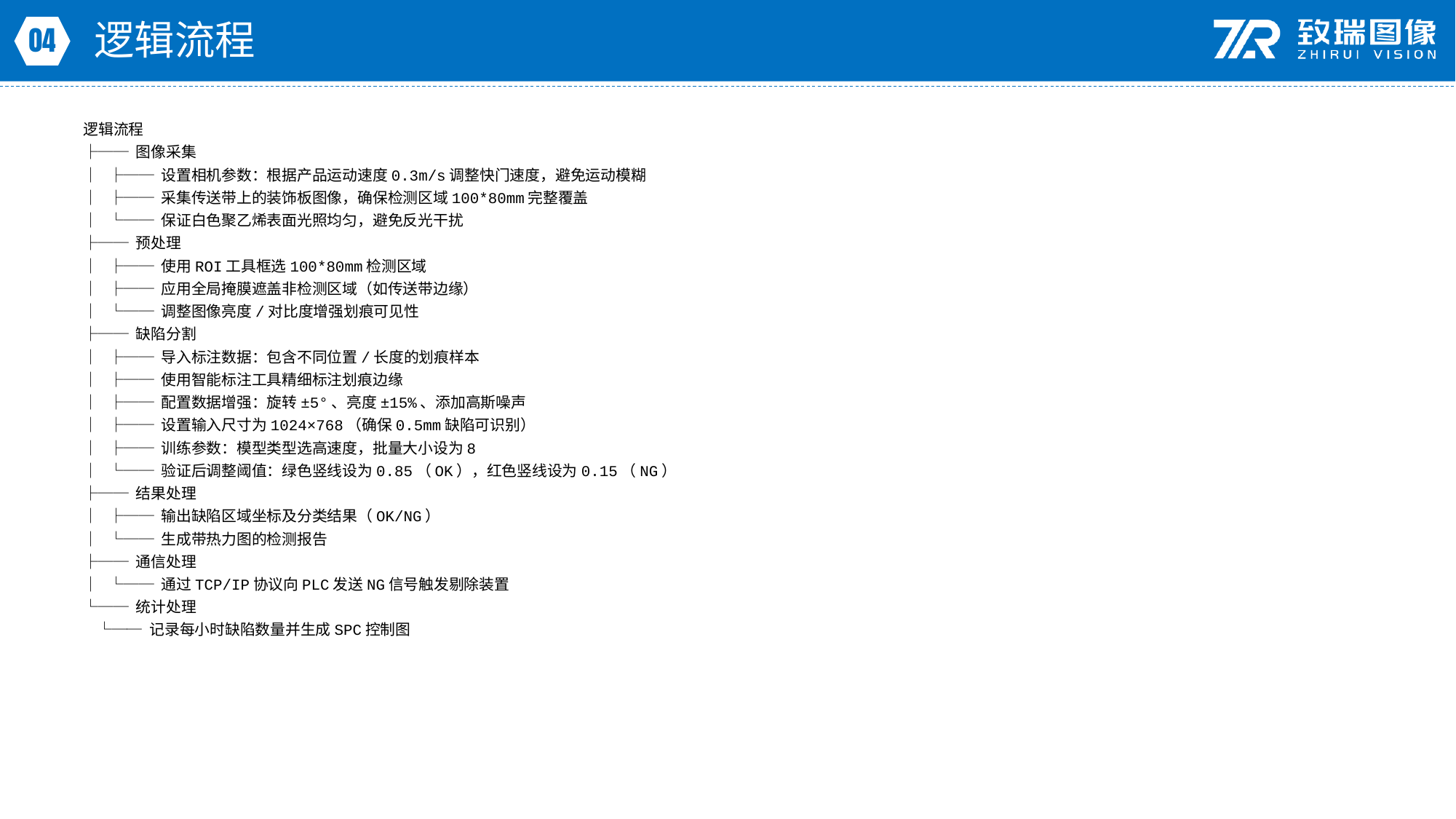

逻辑流程
04

逻辑流程
├── 图像采集
│   ├── 设置相机参数：根据产品运动速度0.3m/s调整快门速度，避免运动模糊
│   ├── 采集传送带上的装饰板图像，确保检测区域100*80mm完整覆盖
│   └── 保证白色聚乙烯表面光照均匀，避免反光干扰
├── 预处理
│   ├── 使用ROI工具框选100*80mm检测区域
│   ├── 应用全局掩膜遮盖非检测区域（如传送带边缘）
│   └── 调整图像亮度/对比度增强划痕可见性
├── 缺陷分割
│   ├── 导入标注数据：包含不同位置/长度的划痕样本
│   ├── 使用智能标注工具精细标注划痕边缘
│   ├── 配置数据增强：旋转±5°、亮度±15%、添加高斯噪声
│   ├── 设置输入尺寸为1024×768（确保0.5mm缺陷可识别）
│   ├── 训练参数：模型类型选高速度，批量大小设为8
│   └── 验证后调整阈值：绿色竖线设为0.85（OK），红色竖线设为0.15（NG）
├── 结果处理
│   ├── 输出缺陷区域坐标及分类结果（OK/NG）
│   └── 生成带热力图的检测报告
├── 通信处理
│   └── 通过TCP/IP协议向PLC发送NG信号触发剔除装置
└── 统计处理
    └── 记录每小时缺陷数量并生成SPC控制图